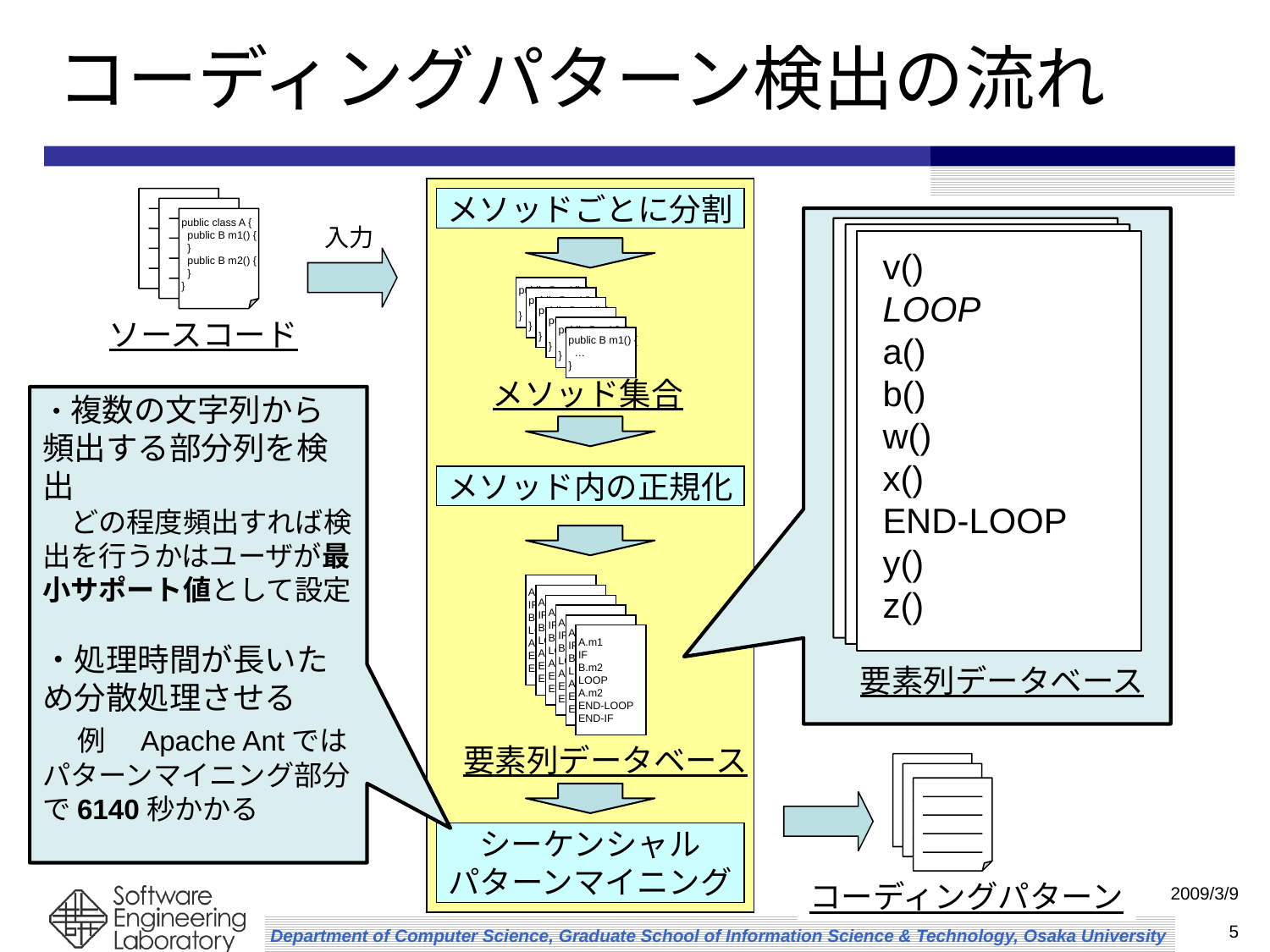

コーディングパターン検出の流れ

メソッドごとに分割

public B m1() {
  …
}
public B m1() {
  …
}
public B m1() {
  …
}
public B m1() {
  …
}
public B m1() {
  …
}
public B m1() {
  …
}
メソッド集合

v()
LOOP
a()
b()
w()
x()
END-LOOP
y()
z()
要素列データベース
public class A {
  public B m1() {
  }
  public B m2() {
  }
}
入力

ソースコード
・複数の文字列から頻出する部分列を検出
　どの程度頻出すれば検出を行うかはユーザが最小サポート値として設定

・処理時間が長いため分散処理させる
　例　Apache Antでは
パターンマイニング部分で6140秒かかる

メソッド内の正規化

A.m1
IF
B.m2
LOOP
A.m2
END-LOOP
END-IF
A.m1
IF
B.m2
LOOP
A.m2
END-LOOP
END-IF
A.m1
IF
B.m2
LOOP
A.m2
END-LOOP
END-IF
A.m1
IF
B.m2
LOOP
A.m2
END-LOOP
END-IF
A.m1
IF
B.m2
LOOP
A.m2
END-LOOP
END-IF
A.m1
IF
B.m2
LOOP
A.m2
END-LOOP
END-IF
要素列データベース

シーケンシャル
パターンマイニング
コーディングパターン
2009/3/9
5